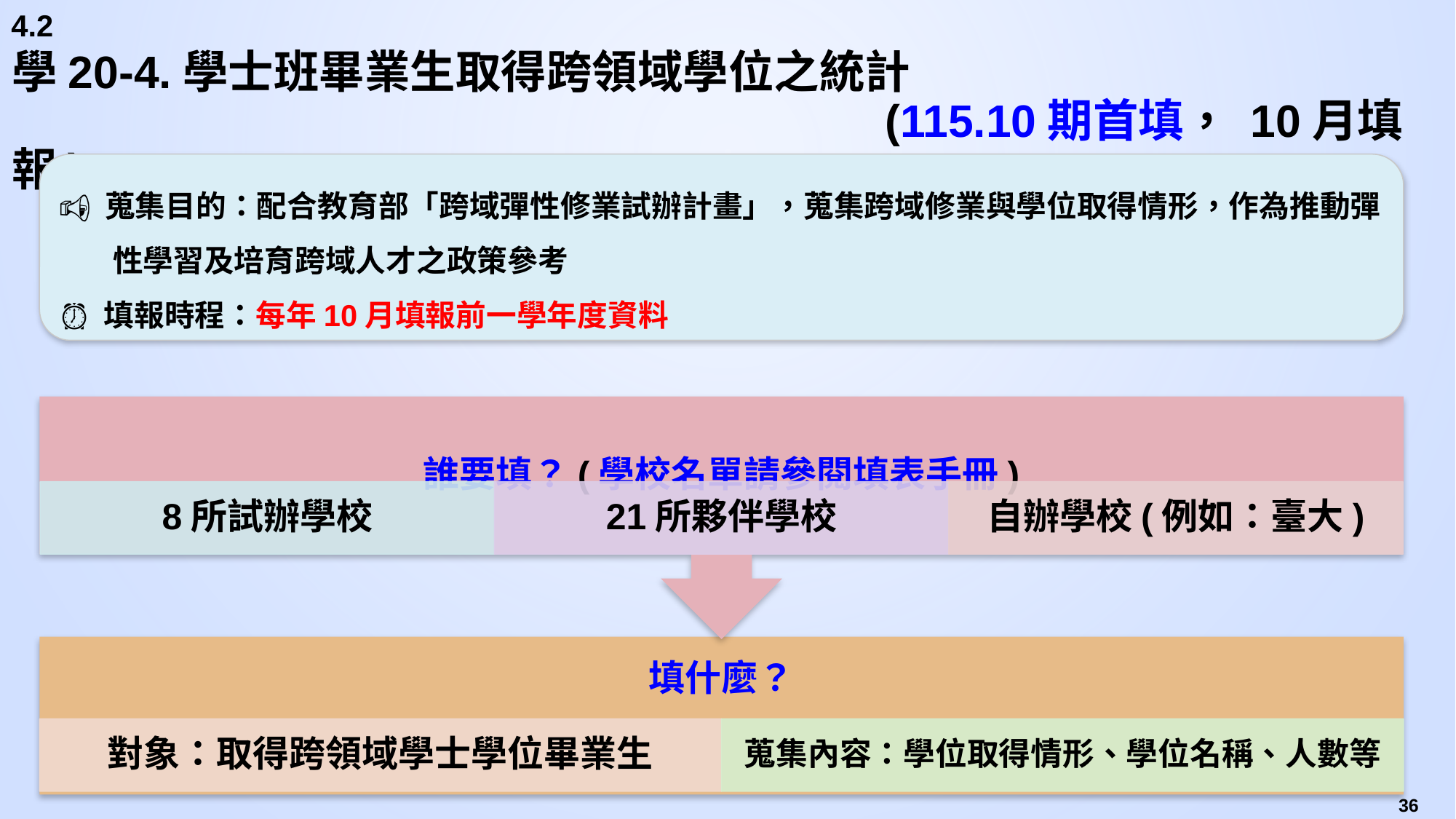

4.2
# 學20-4.學士班畢業生取得跨領域學位之統計 (115.10期首填， 10月填報)
📢 蒐集目的：配合教育部「跨域彈性修業試辦計畫」，蒐集跨域修業與學位取得情形，作為推動彈性學習及培育跨域人才之政策參考
⏰ 填報時程：每年10月填報前一學年度資料
填什麼？
對象：取得跨領域學士學位畢業生
蒐集內容：學位取得情形、學位名稱、人數等
誰要填？(學校名單請參閱填表手冊)
8所試辦學校
21所夥伴學校
自辦學校(例如：臺大)